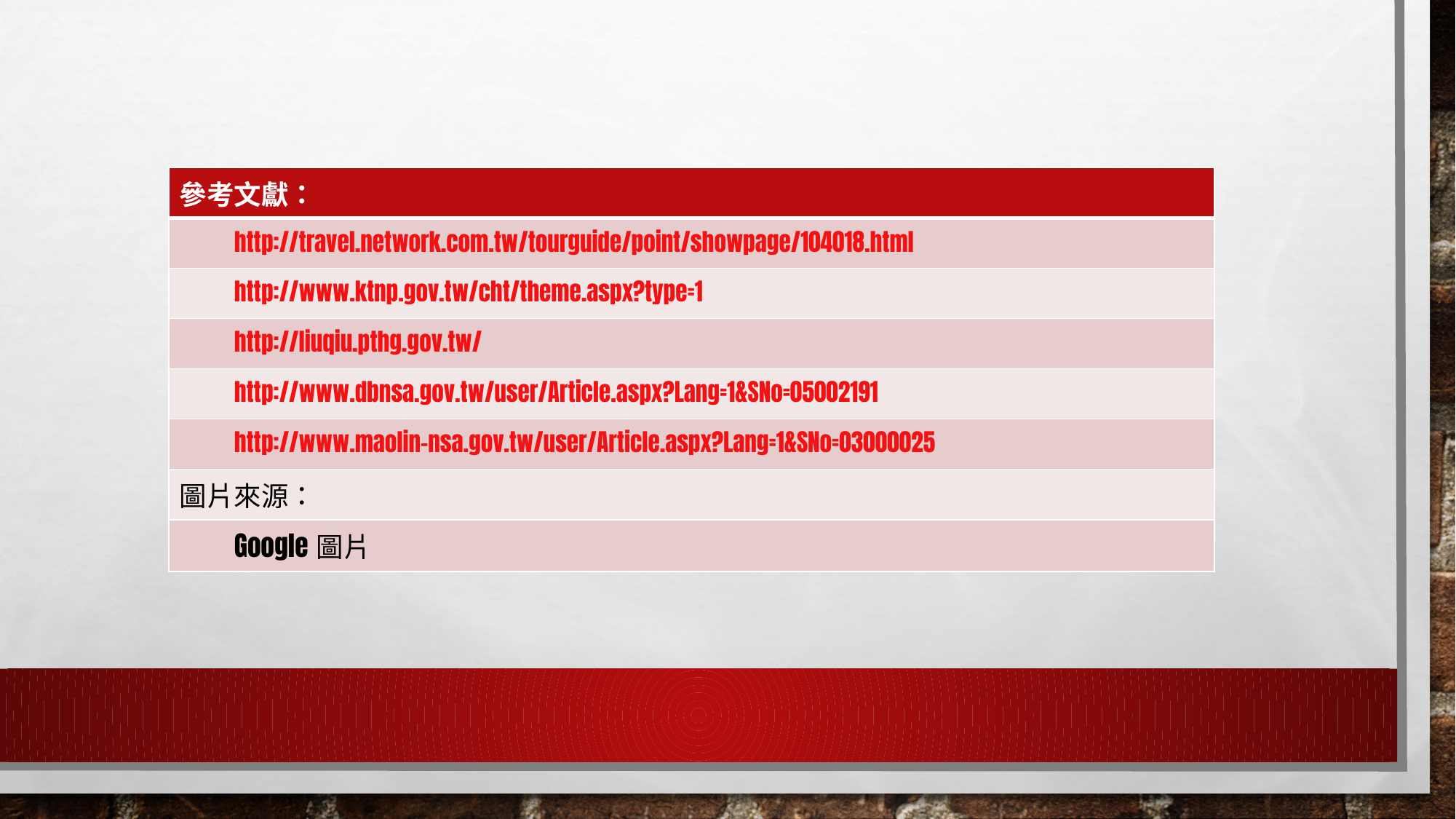

| 參考文獻： |
| --- |
| http://travel.network.com.tw/tourguide/point/showpage/104018.html |
| http://www.ktnp.gov.tw/cht/theme.aspx?type=1 |
| http://liuqiu.pthg.gov.tw/ |
| http://www.dbnsa.gov.tw/user/Article.aspx?Lang=1&SNo=05002191 |
| http://www.maolin-nsa.gov.tw/user/Article.aspx?Lang=1&SNo=03000025 |
| 圖片來源： |
| Google圖片 |